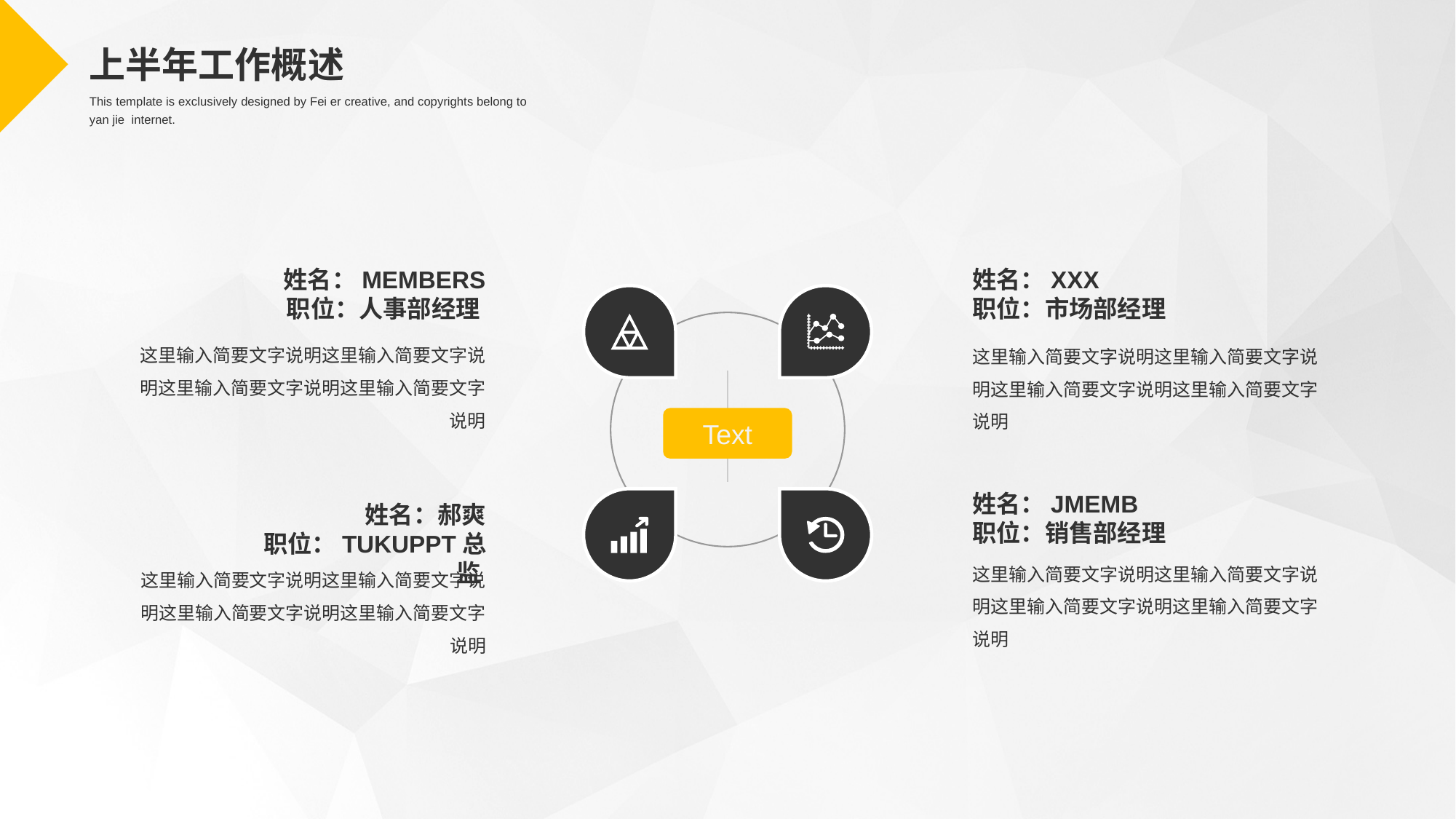

上半年工作概述
This template is exclusively designed by Fei er creative, and copyrights belong to yan jie  internet.
姓名：XXX
职位：市场部经理
这里输入简要文字说明这里输入简要文字说明这里输入简要文字说明这里输入简要文字说明
姓名：MEMBERS
职位：人事部经理
这里输入简要文字说明这里输入简要文字说明这里输入简要文字说明这里输入简要文字说明

Text

姓名：JMEMB
职位：销售部经理
这里输入简要文字说明这里输入简要文字说明这里输入简要文字说明这里输入简要文字说明
姓名：郝爽
职位：TUKUPPT总监
这里输入简要文字说明这里输入简要文字说明这里输入简要文字说明这里输入简要文字说明